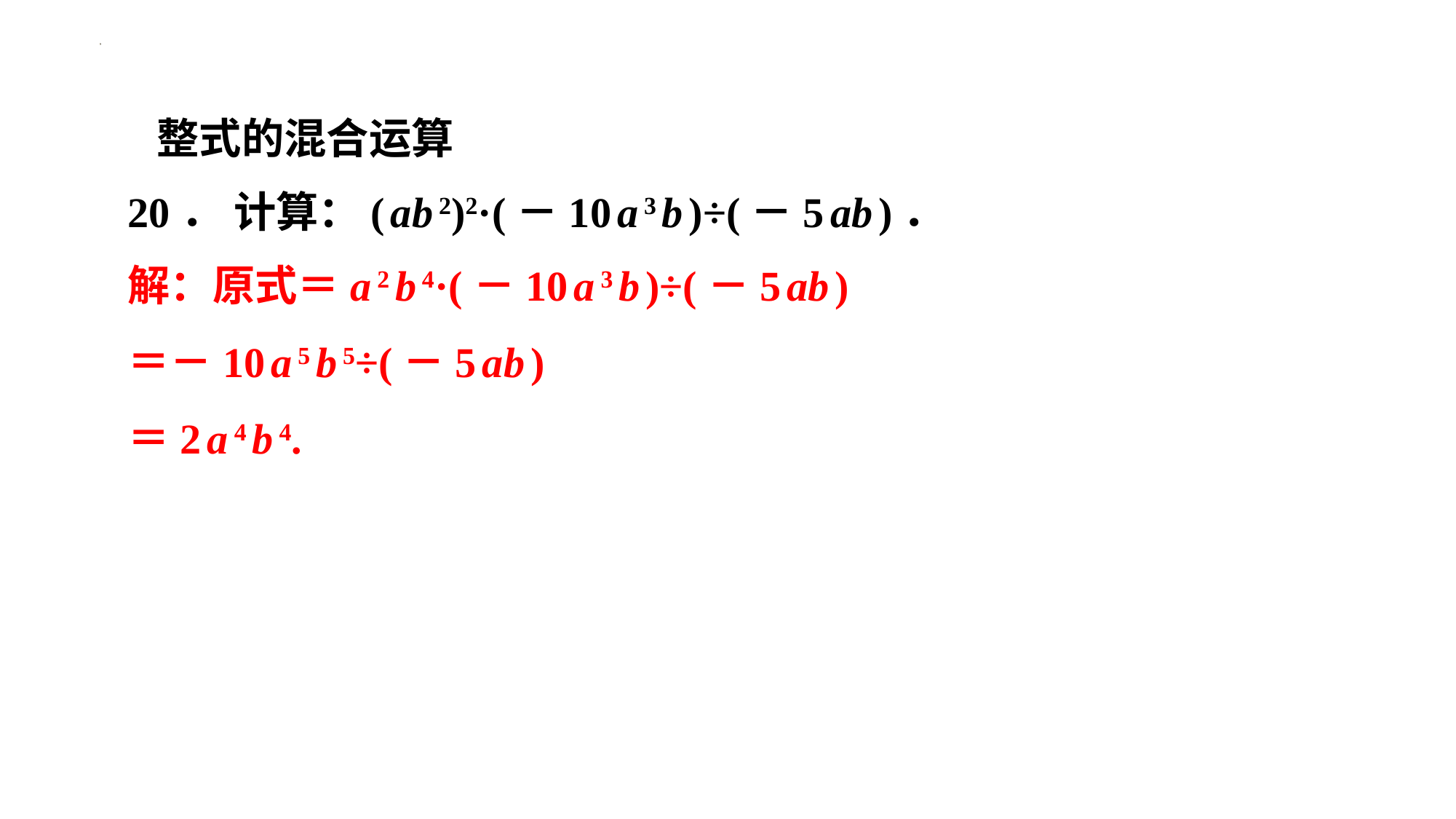

整式的混合运算
20． 计算：( ab 2)2·(－10 a 3 b )÷(－5 ab )．
解：原式＝ a 2 b 4·(－10 a 3 b )÷(－5 ab )
＝－10 a 5 b 5÷(－5 ab )
＝2 a 4 b 4.